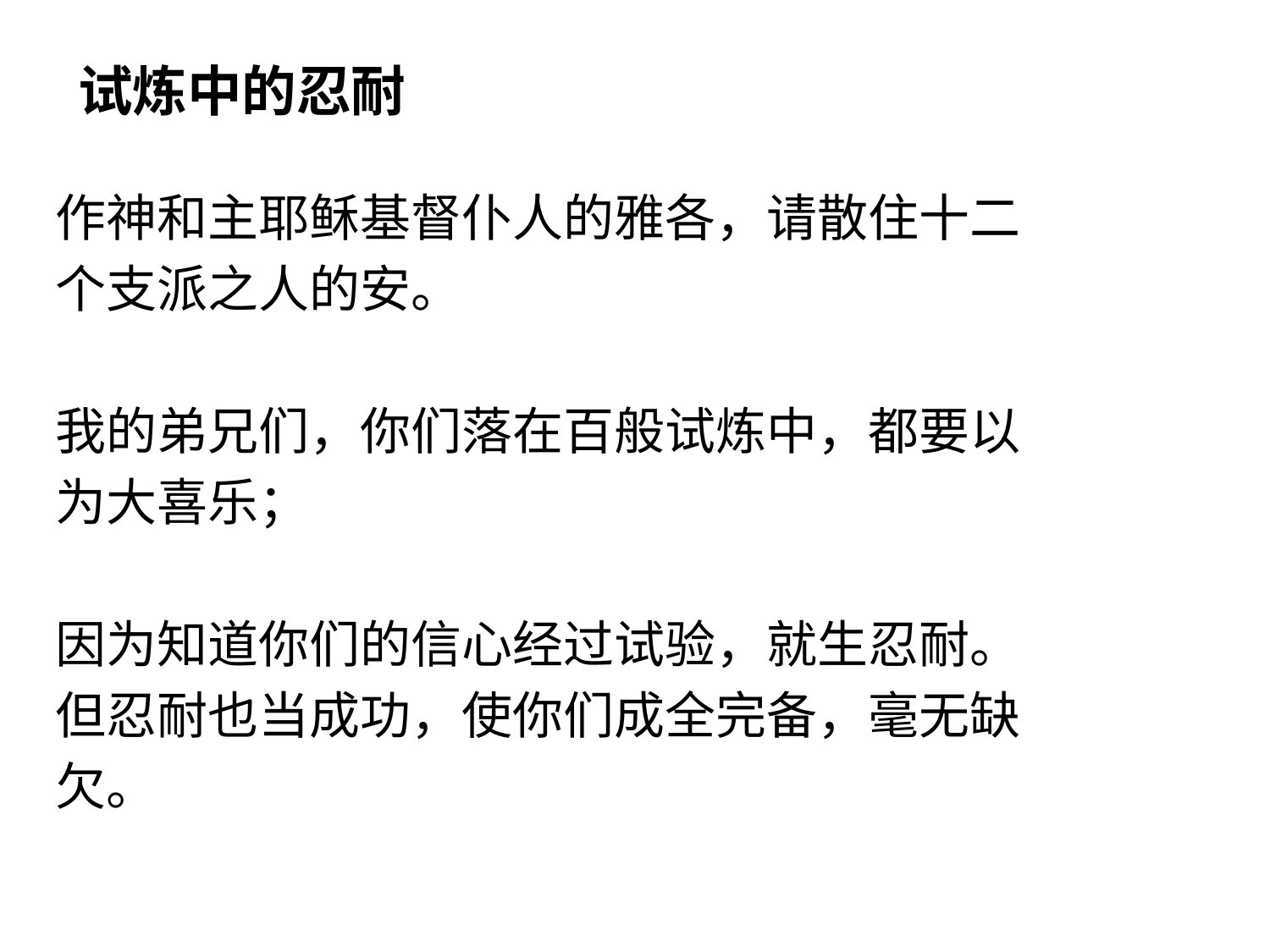

# 试炼中的忍耐
作神和主耶稣基督仆人的雅各，请散住十二
个支派之人的安。

我的弟兄们，你们落在百般试炼中，都要以
为大喜乐；

因为知道你们的信心经过试验，就生忍耐。
但忍耐也当成功，使你们成全完备，毫无缺
欠。